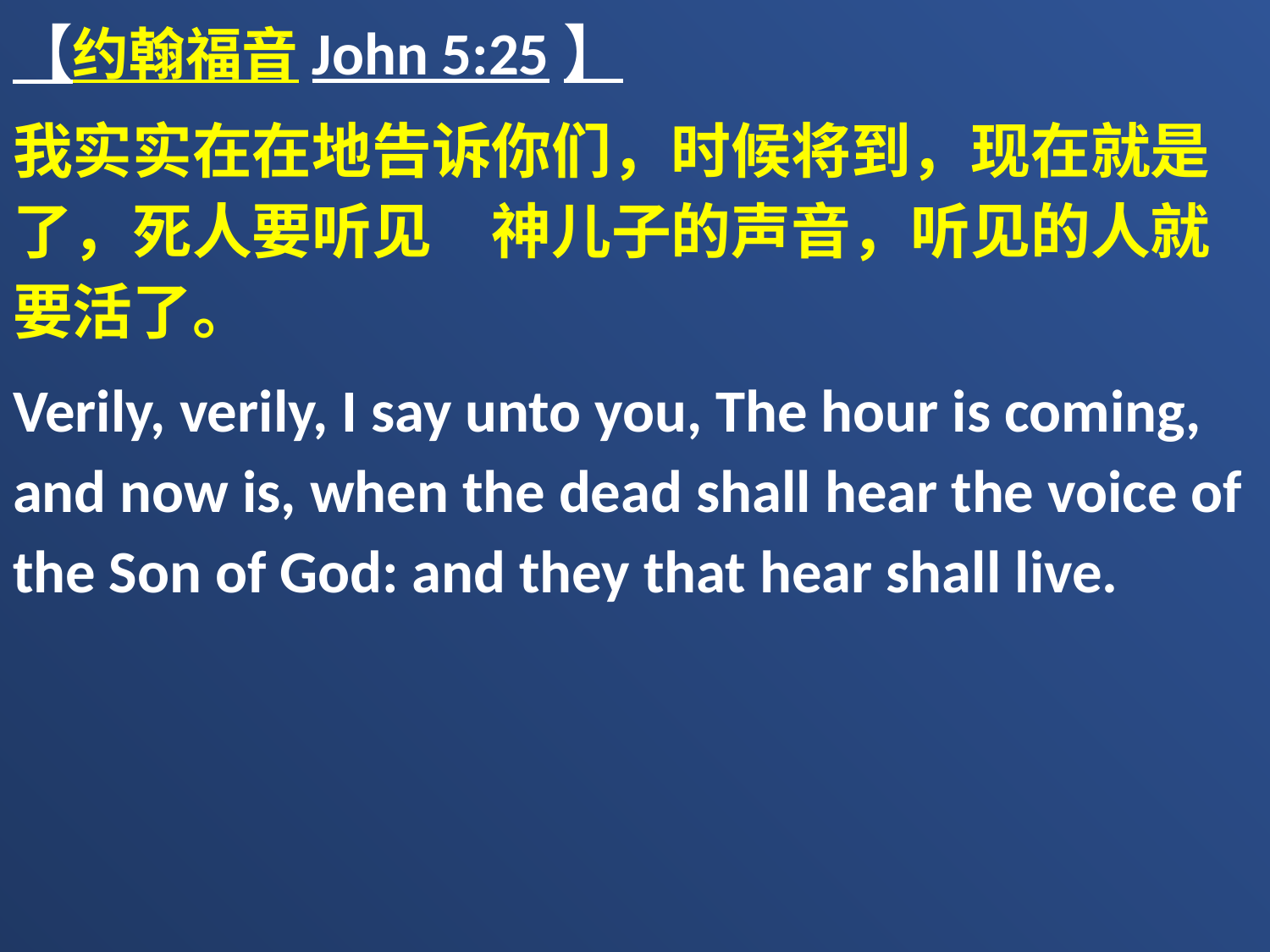

【约翰福音John 5:25】
我实实在在地告诉你们，时候将到，现在就是了，死人要听见　神儿子的声音，听见的人就要活了。
Verily, verily, I say unto you, The hour is coming, and now is, when the dead shall hear the voice of the Son of God: and they that hear shall live.